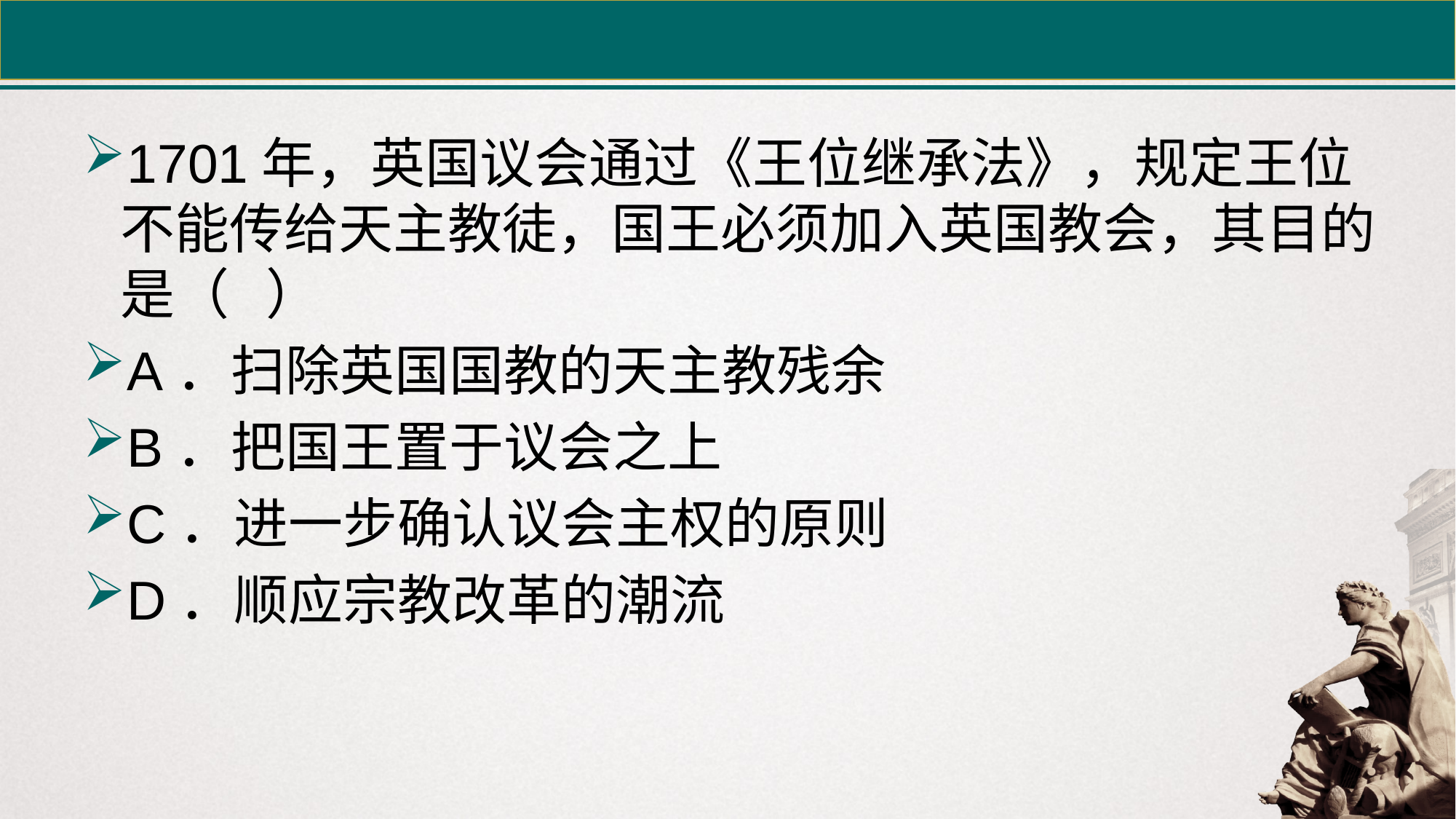

#
1701年，英国议会通过《王位继承法》，规定王位不能传给天主教徒，国王必须加入英国教会，其目的是（   ）
A．扫除英国国教的天主教残余
B．把国王置于议会之上
C．进一步确认议会主权的原则
D．顺应宗教改革的潮流